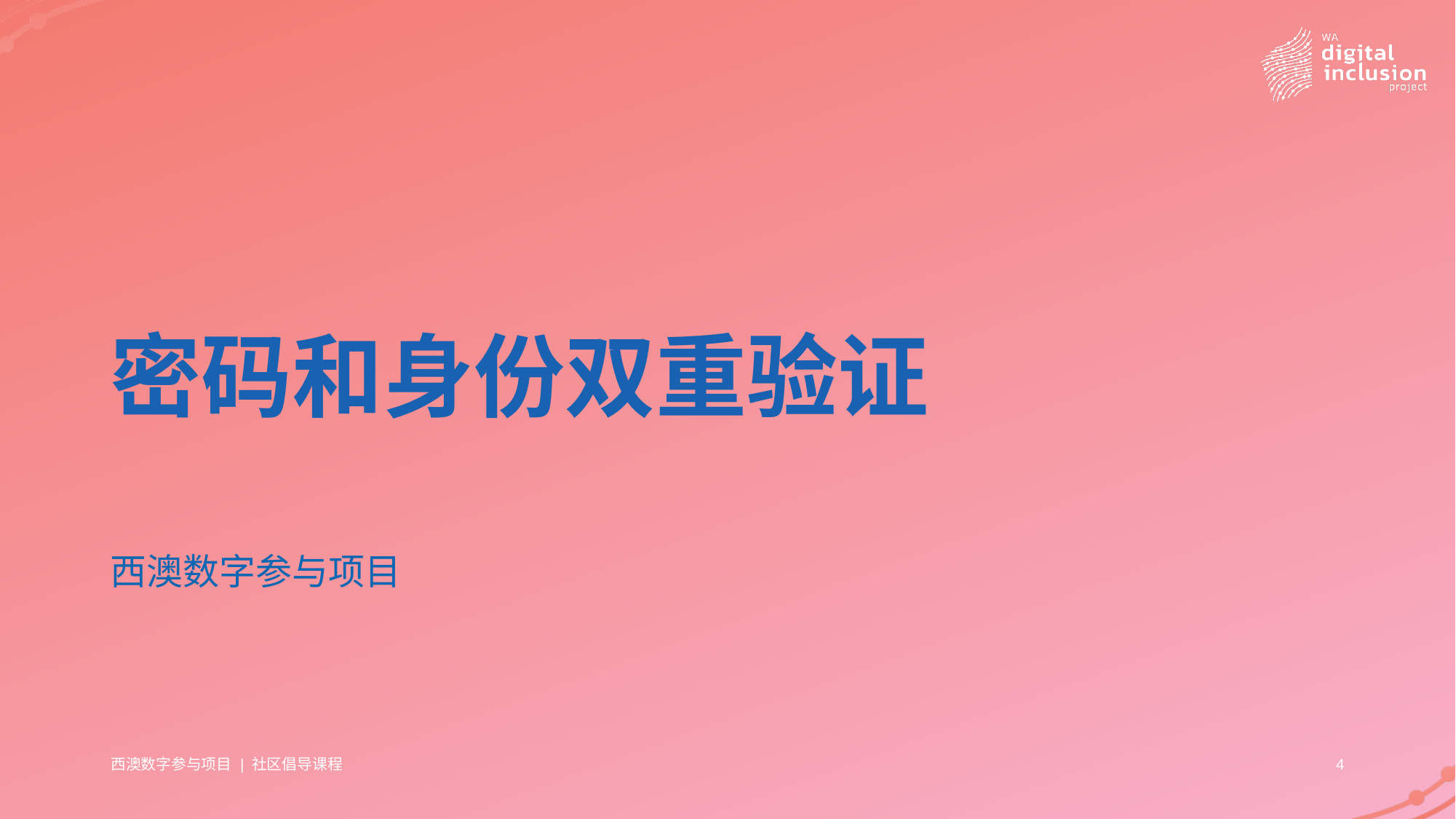

# 密码和身份双重验证
西澳数字参与项目
西澳数字参与项目 | 社区倡导课程
4